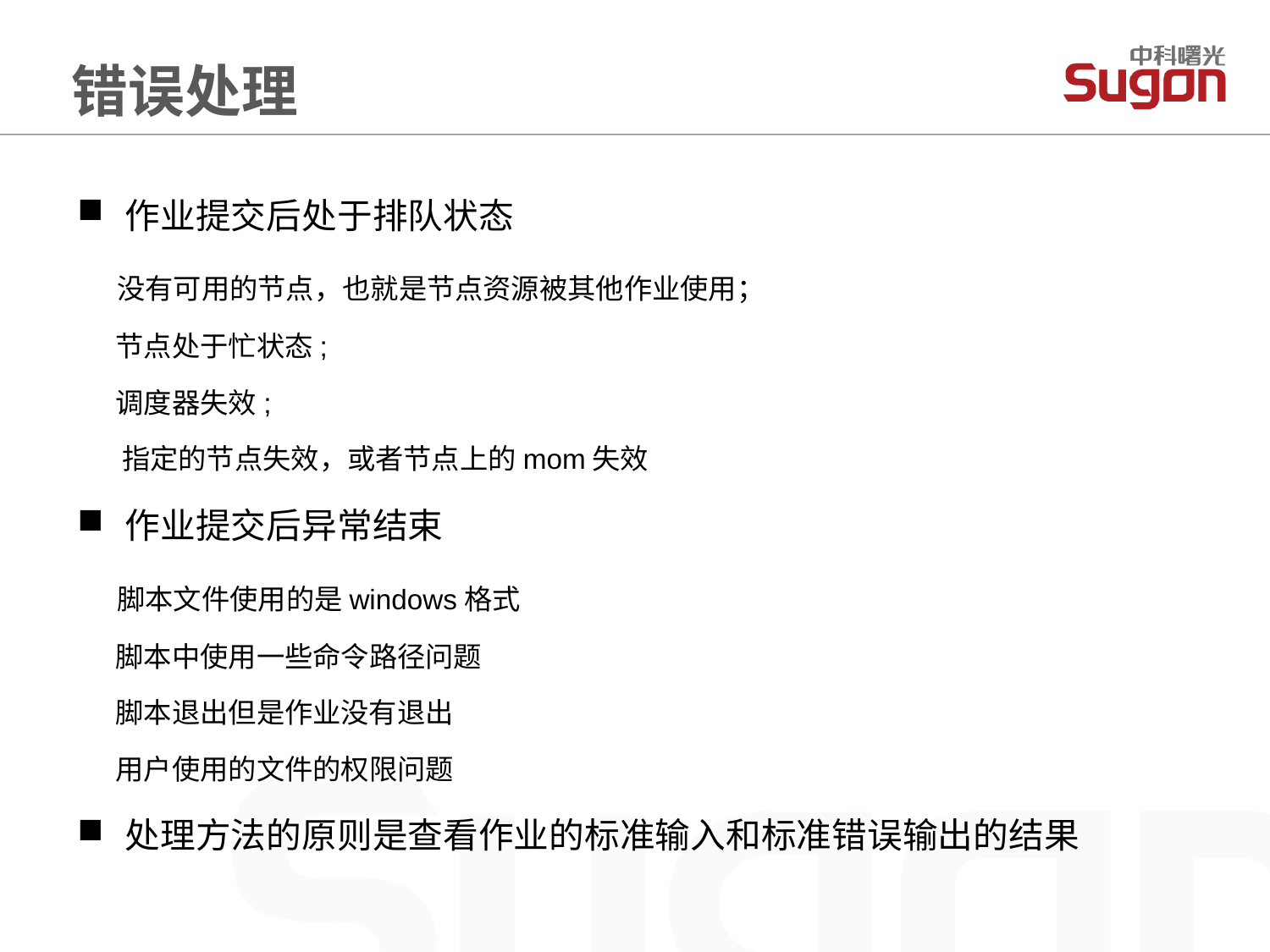

错误处理
作业提交后处于排队状态
    没有可用的节点，也就是节点资源被其他作业使用；
     节点处于忙状态;
     调度器失效;
      指定的节点失效，或者节点上的mom失效
作业提交后异常结束
    脚本文件使用的是windows格式
     脚本中使用一些命令路径问题
     脚本退出但是作业没有退出
     用户使用的文件的权限问题
处理方法的原则是查看作业的标准输入和标准错误输出的结果